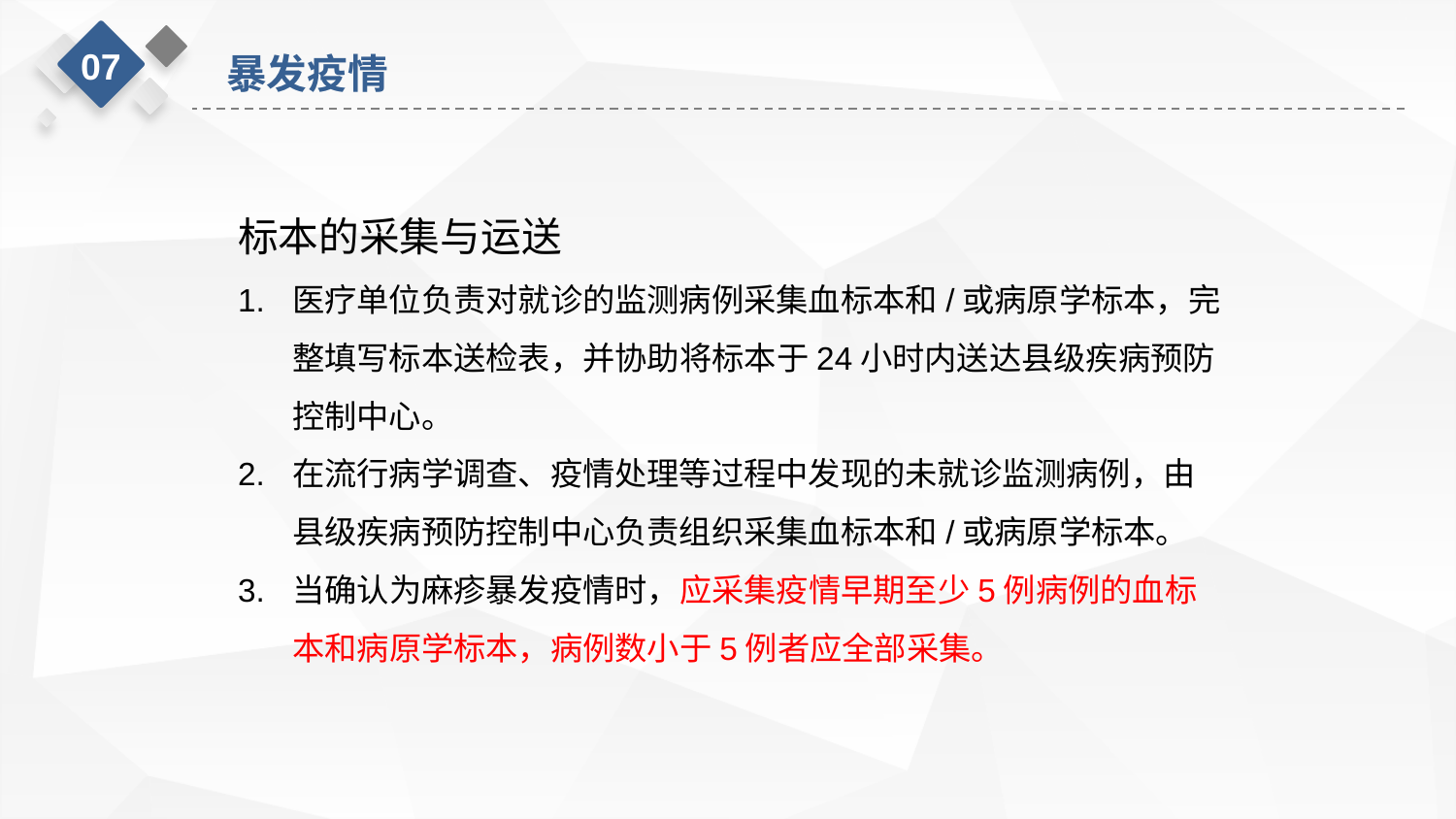

07

暴发疫情
标本的采集与运送
医疗单位负责对就诊的监测病例采集血标本和/或病原学标本，完整填写标本送检表，并协助将标本于24小时内送达县级疾病预防控制中心。
在流行病学调查、疫情处理等过程中发现的未就诊监测病例，由县级疾病预防控制中心负责组织采集血标本和/或病原学标本。
当确认为麻疹暴发疫情时，应采集疫情早期至少5例病例的血标本和病原学标本，病例数小于5例者应全部采集。